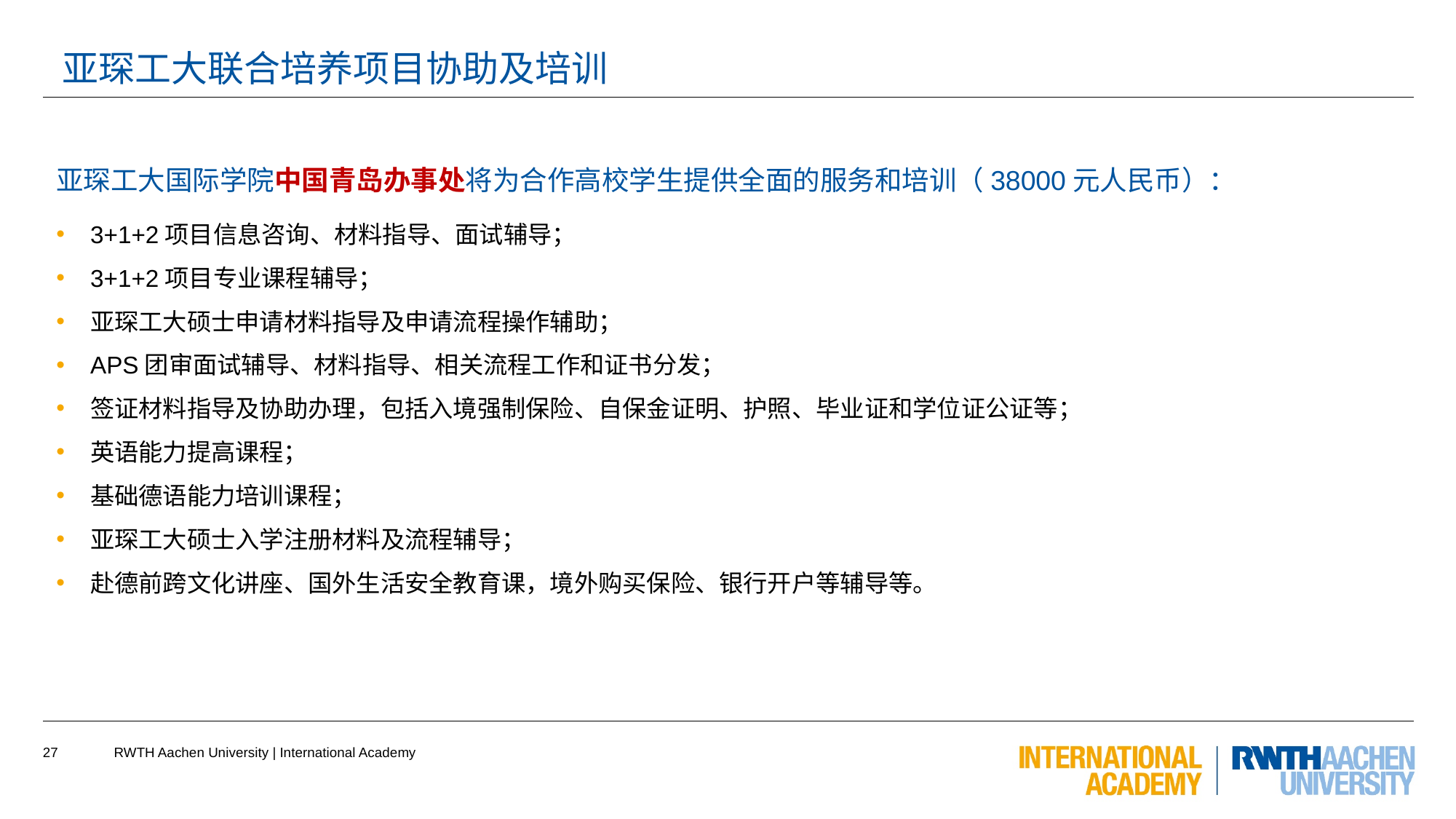

# 亚琛工大联合培养项目协助及培训
亚琛工大国际学院中国青岛办事处将为合作高校学生提供全面的服务和培训（38000元人民币）：
3+1+2项目信息咨询、材料指导、面试辅导；
3+1+2项目专业课程辅导；
亚琛工大硕士申请材料指导及申请流程操作辅助；
APS团审面试辅导、材料指导、相关流程工作和证书分发；
签证材料指导及协助办理，包括入境强制保险、自保金证明、护照、毕业证和学位证公证等；
英语能力提高课程；
基础德语能力培训课程；
亚琛工大硕士入学注册材料及流程辅导；
赴德前跨文化讲座、国外生活安全教育课，境外购买保险、银行开户等辅导等。